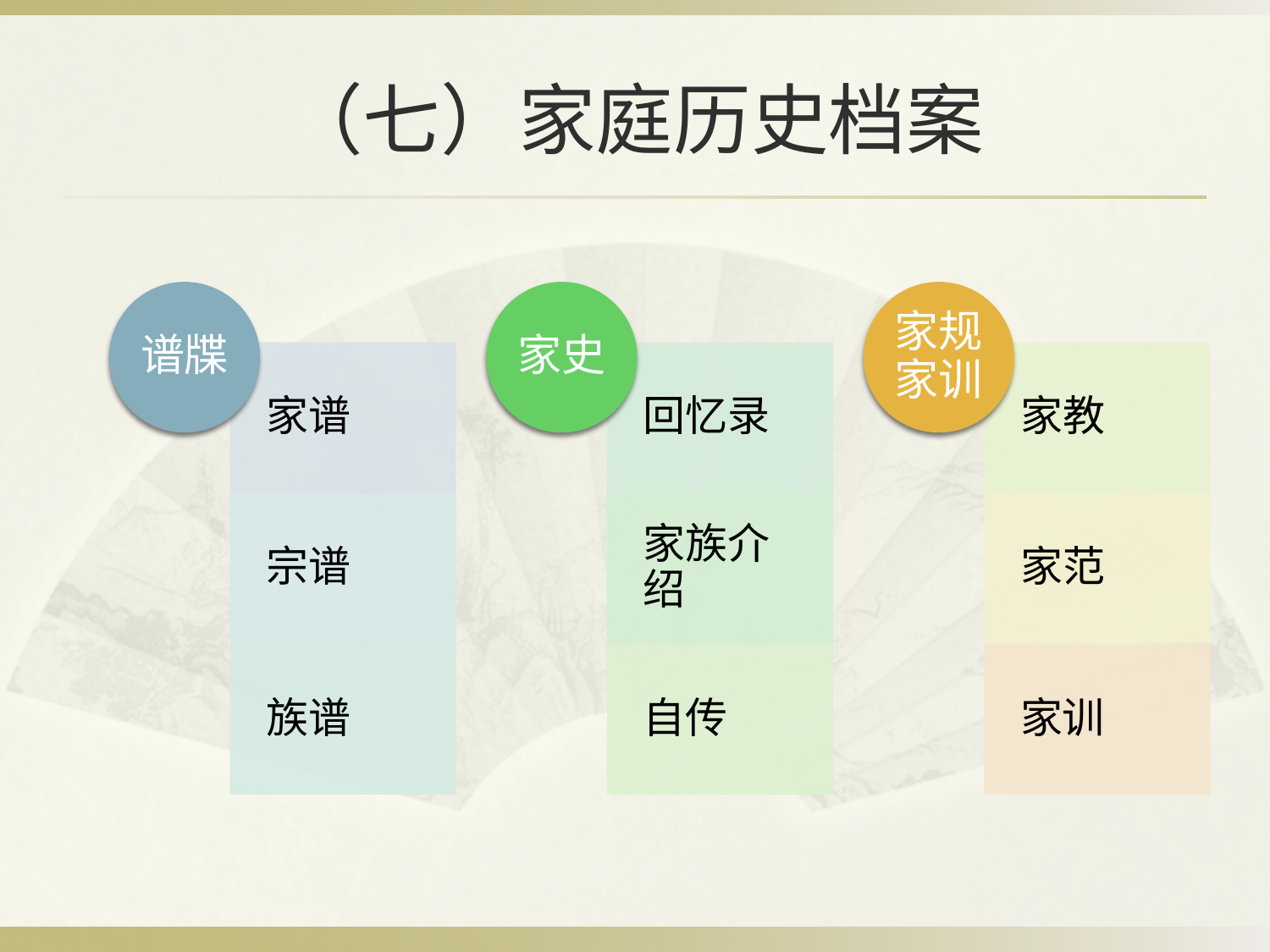

# （七）家庭历史档案
家谱
宗谱
族谱
谱牒
回忆录
家族介绍
自传
家史
家教
家范
家训
家规家训

70